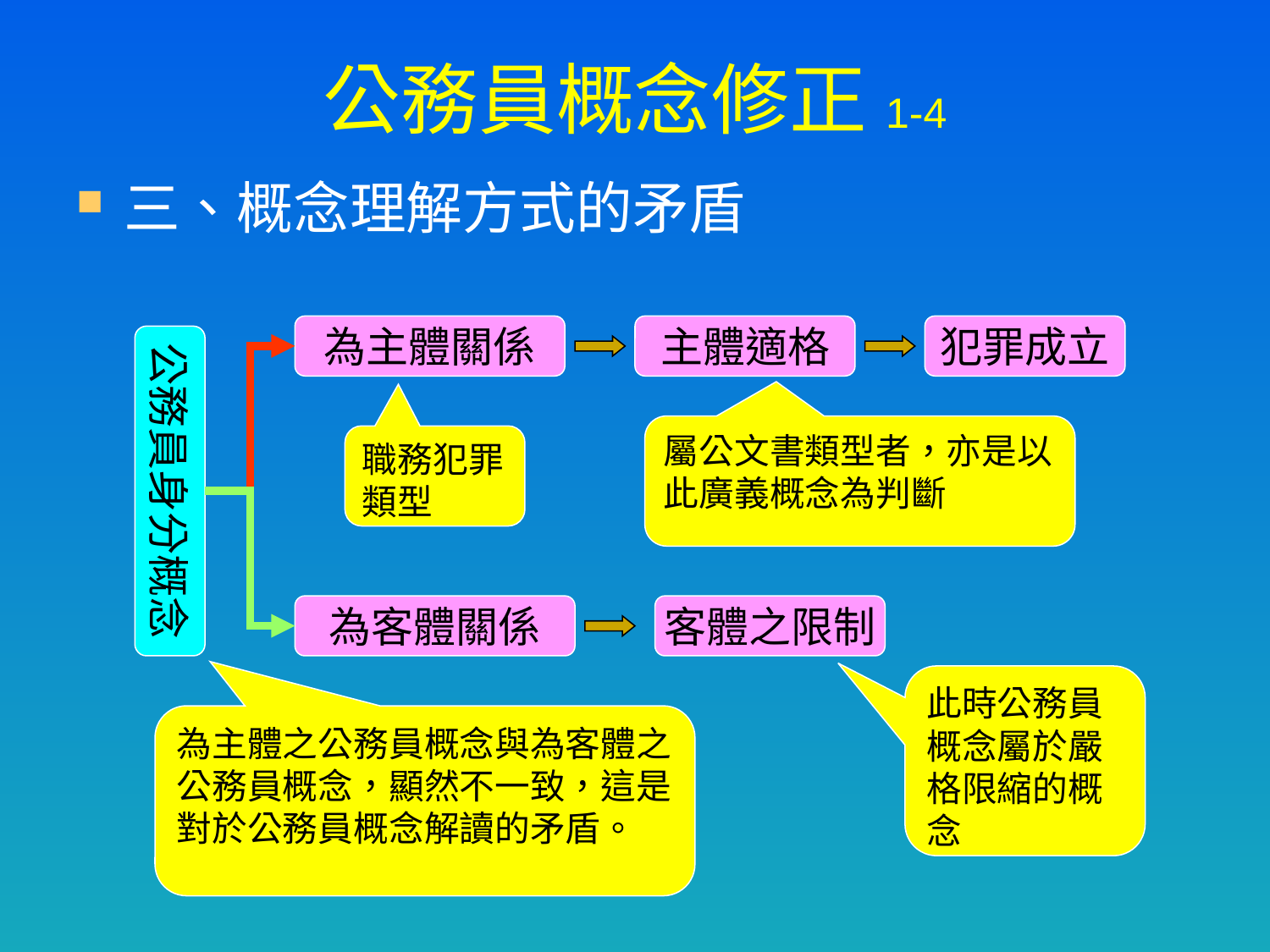

# 公務員概念修正1-4
三、概念理解方式的矛盾
為主體關係
主體適格
犯罪成立
公務員身分概念

屬公文書類型者，亦是以此廣義概念為判斷
職務犯罪類型
為客體關係
客體之限制

此時公務員概念屬於嚴格限縮的概念
為主體之公務員概念與為客體之公務員概念，顯然不一致，這是對於公務員概念解讀的矛盾。